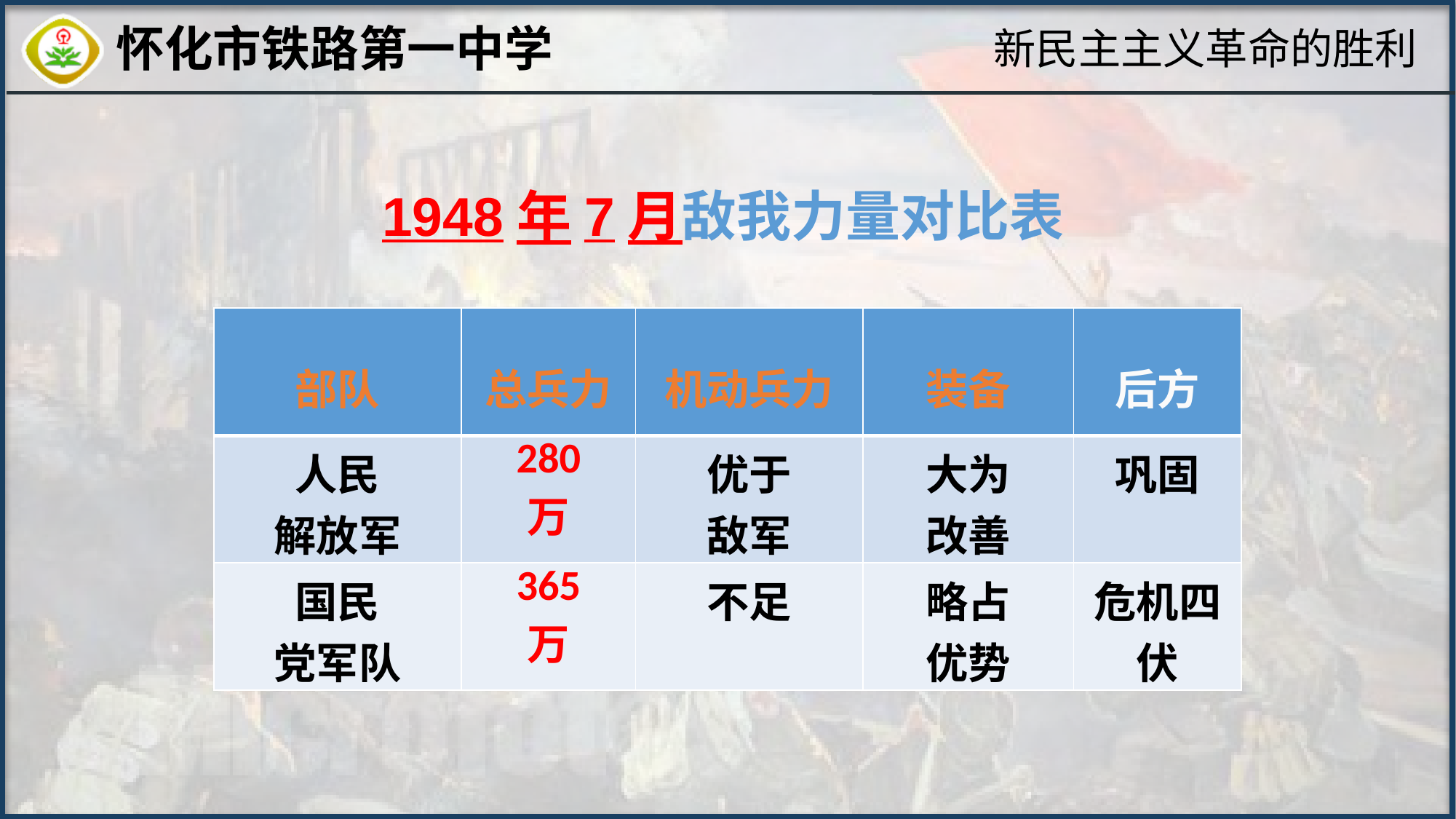

新民主主义革命的胜利
1948年7月敌我力量对比表

| 部队 | 总兵力 | 机动兵力 | 装备 | 后方 |
| --- | --- | --- | --- | --- |
| 人民 解放军 | 280 万 | 优于 敌军 | 大为 改善 | 巩固 |
| 国民 党军队 | 365 万 | 不足 | 略占 优势 | 危机四伏 |